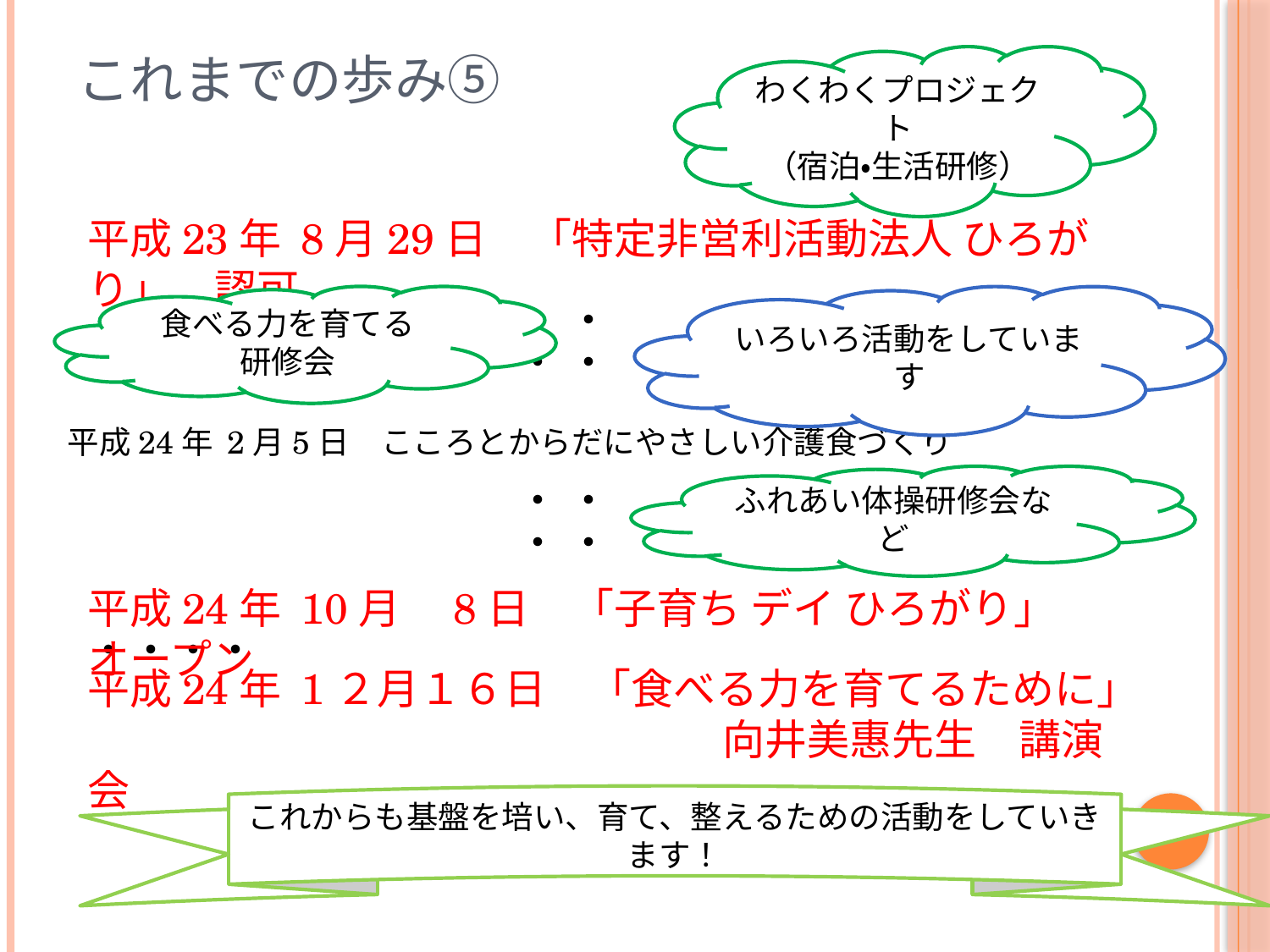

# これまでの歩み⑤
わくわくプロジェクト
（宿泊・生活研修）

・・・・

平成23年 8月29日　「特定非営利活動法人 ひろがり」　認可
食べる力を育てる
研修会

・・・・・

いろいろ活動をしています
平成24年 2月5日　こころとからだにやさしい介護食づくり

・・・・

ふれあい体操研修会など
平成24年 10月　8日　「子育ち デイ ひろがり」　オープン
平成24年 1２月１６日　「食べる力を育てるために」
　　　　　　　　　　　　　　　向井美惠先生　講演会
これからも基盤を培い、育て、整えるための活動をしていきます！